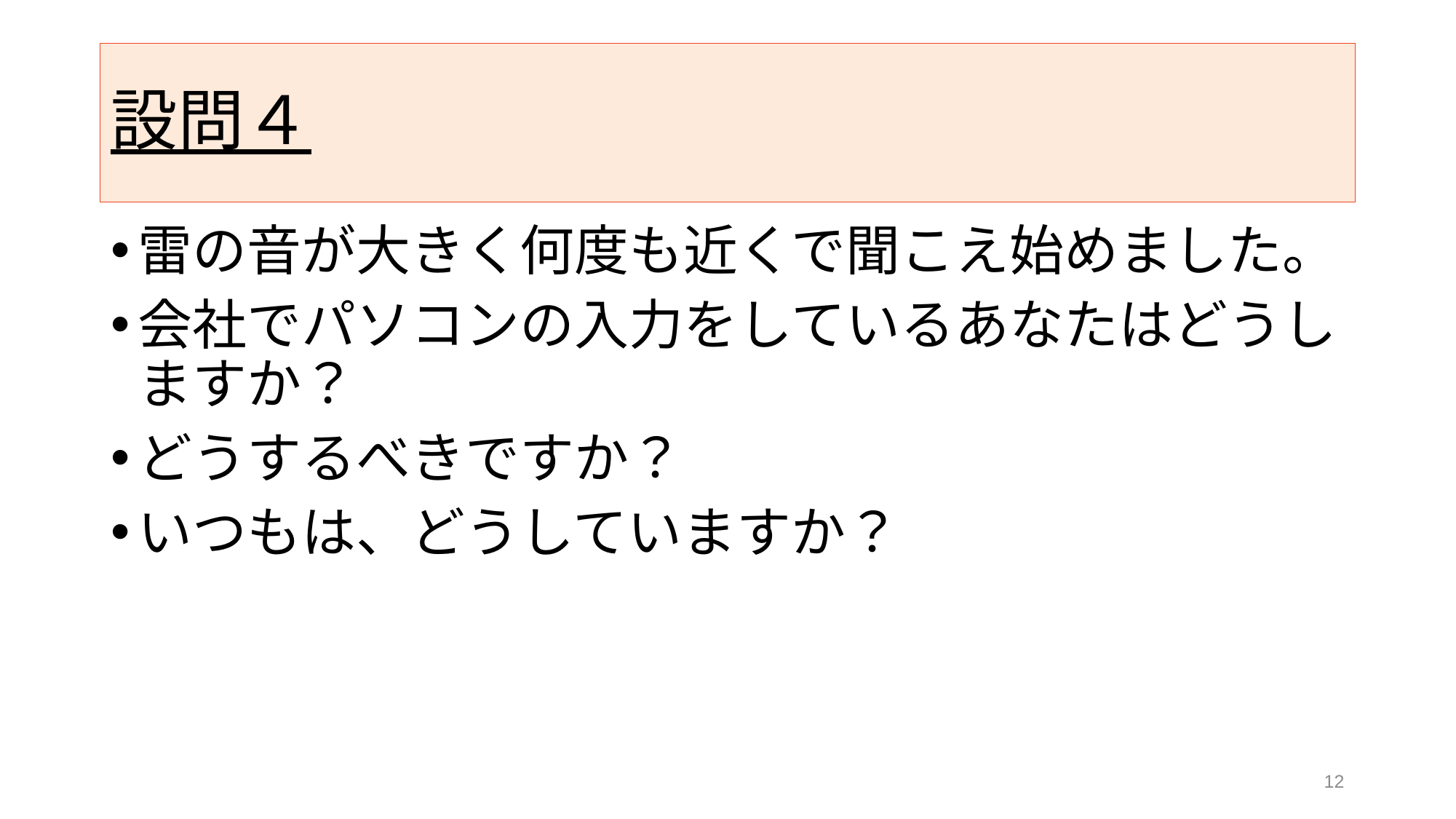

# 設問４
雷の音が大きく何度も近くで聞こえ始めました。
会社でパソコンの入力をしているあなたはどうしますか？
どうするべきですか？
いつもは、どうしていますか？
12